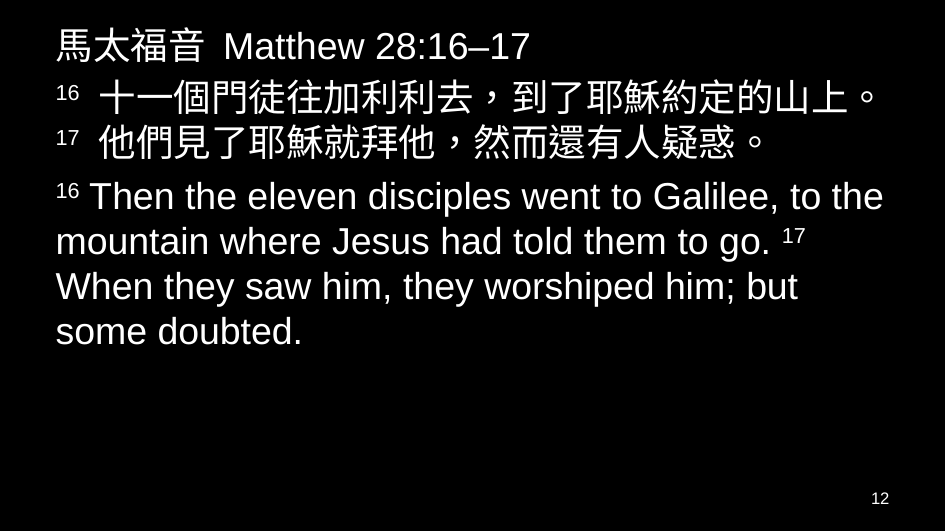

馬太福音 Matthew 28:16–17
16 十一個門徒往加利利去，到了耶穌約定的山上。17 他們見了耶穌就拜他，然而還有人疑惑。
16 Then the eleven disciples went to Galilee, to the mountain where Jesus had told them to go. 17 When they saw him, they worshiped him; but some doubted.

12